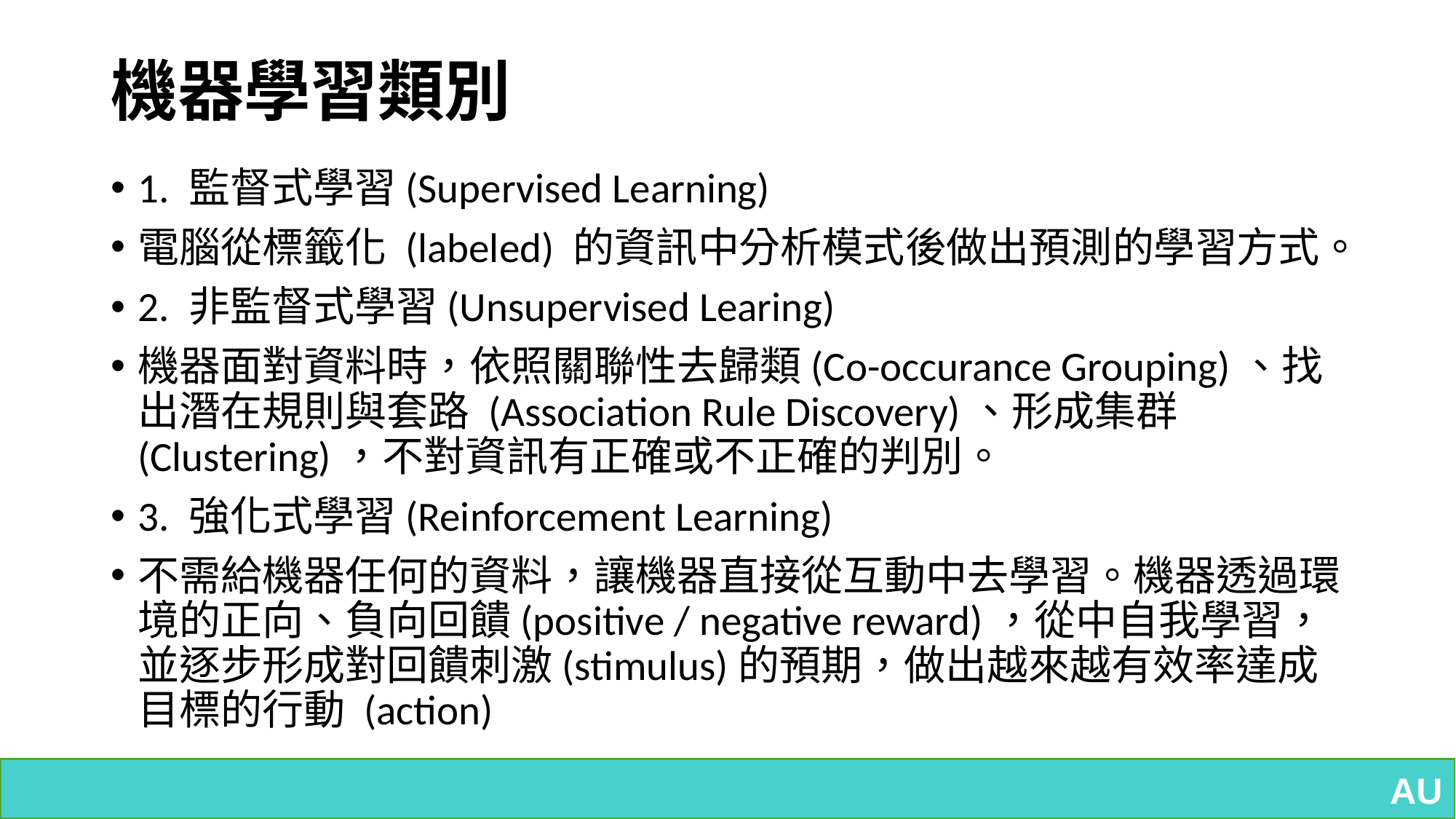

# 機器學習類別
1. 監督式學習(Supervised Learning)
電腦從標籤化 (labeled) 的資訊中分析模式後做出預測的學習方式。
2. 非監督式學習(Unsupervised Learing)
機器面對資料時，依照關聯性去歸類(Co-occurance Grouping)、找出潛在規則與套路 (Association Rule Discovery)、形成集群(Clustering)，不對資訊有正確或不正確的判別。
3. 強化式學習(Reinforcement Learning)
不需給機器任何的資料，讓機器直接從互動中去學習。機器透過環境的正向、負向回饋(positive / negative reward)，從中自我學習，並逐步形成對回饋刺激(stimulus)的預期，做出越來越有效率達成目標的行動 (action)